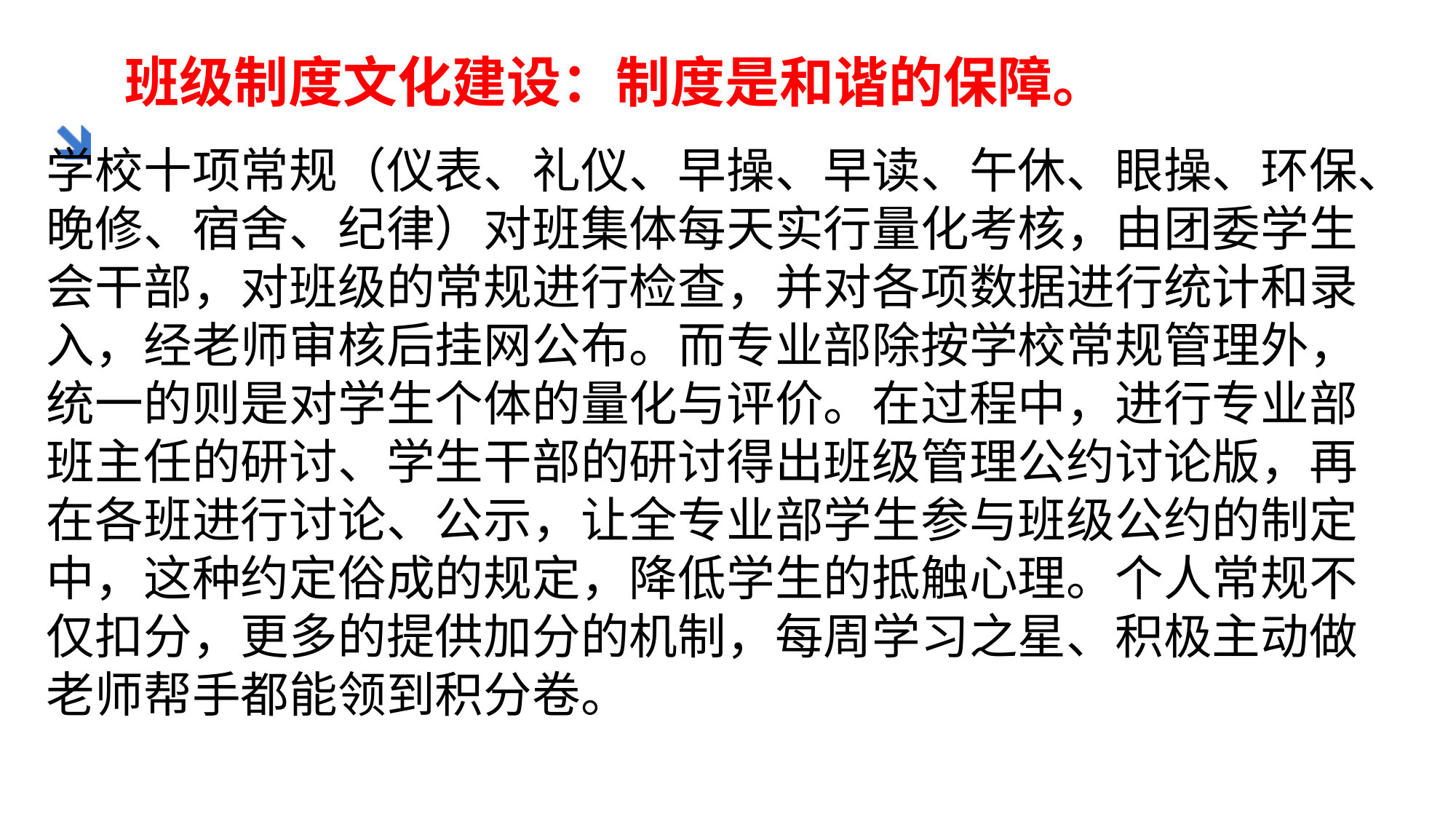

班级制度文化建设：制度是和谐的保障。
学校十项常规（仪表、礼仪、早操、早读、午休、眼操、环保、晚修、宿舍、纪律）对班集体每天实行量化考核，由团委学生会干部，对班级的常规进行检查，并对各项数据进行统计和录入，经老师审核后挂网公布。而专业部除按学校常规管理外，统一的则是对学生个体的量化与评价。在过程中，进行专业部班主任的研讨、学生干部的研讨得出班级管理公约讨论版，再在各班进行讨论、公示，让全专业部学生参与班级公约的制定中，这种约定俗成的规定，降低学生的抵触心理。个人常规不仅扣分，更多的提供加分的机制，每周学习之星、积极主动做老师帮手都能领到积分卷。